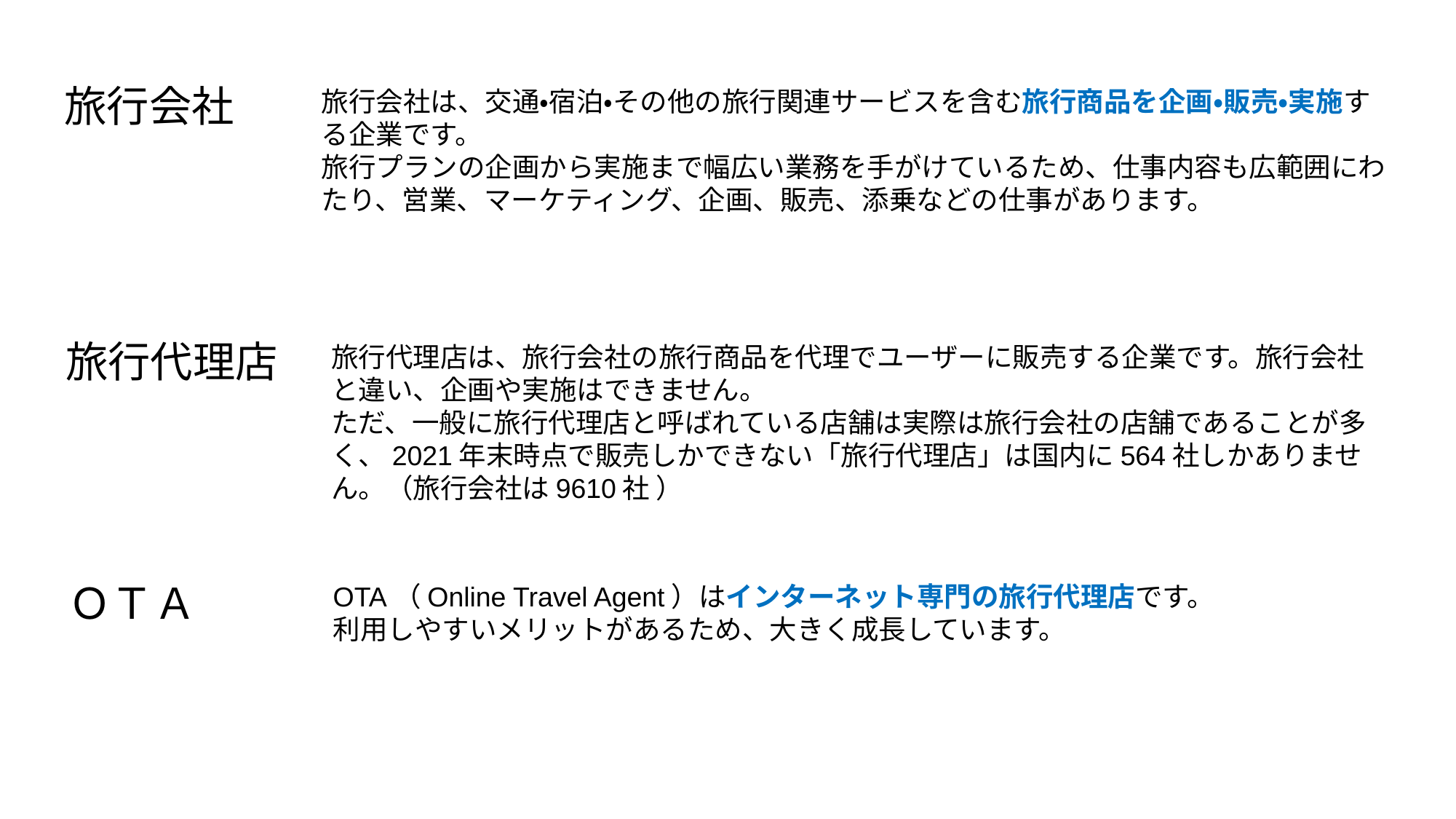

旅行会社
旅行会社は、交通・宿泊・その他の旅行関連サービスを含む旅行商品を企画・販売・実施する企業です。
旅行プランの企画から実施まで幅広い業務を手がけているため、仕事内容も広範囲にわたり、営業、マーケティング、企画、販売、添乗などの仕事があります。
旅行代理店
旅行代理店は、旅行会社の旅行商品を代理でユーザーに販売する企業です。旅行会社と違い、企画や実施はできません。
ただ、一般に旅行代理店と呼ばれている店舗は実際は旅行会社の店舗であることが多く、2021年末時点で販売しかできない「旅行代理店」は国内に564社しかありません。（旅行会社は9610社 ）
ＯＴＡ
OTA（Online Travel Agent）はインターネット専門の旅行代理店です。
利用しやすいメリットがあるため、大きく成長しています。